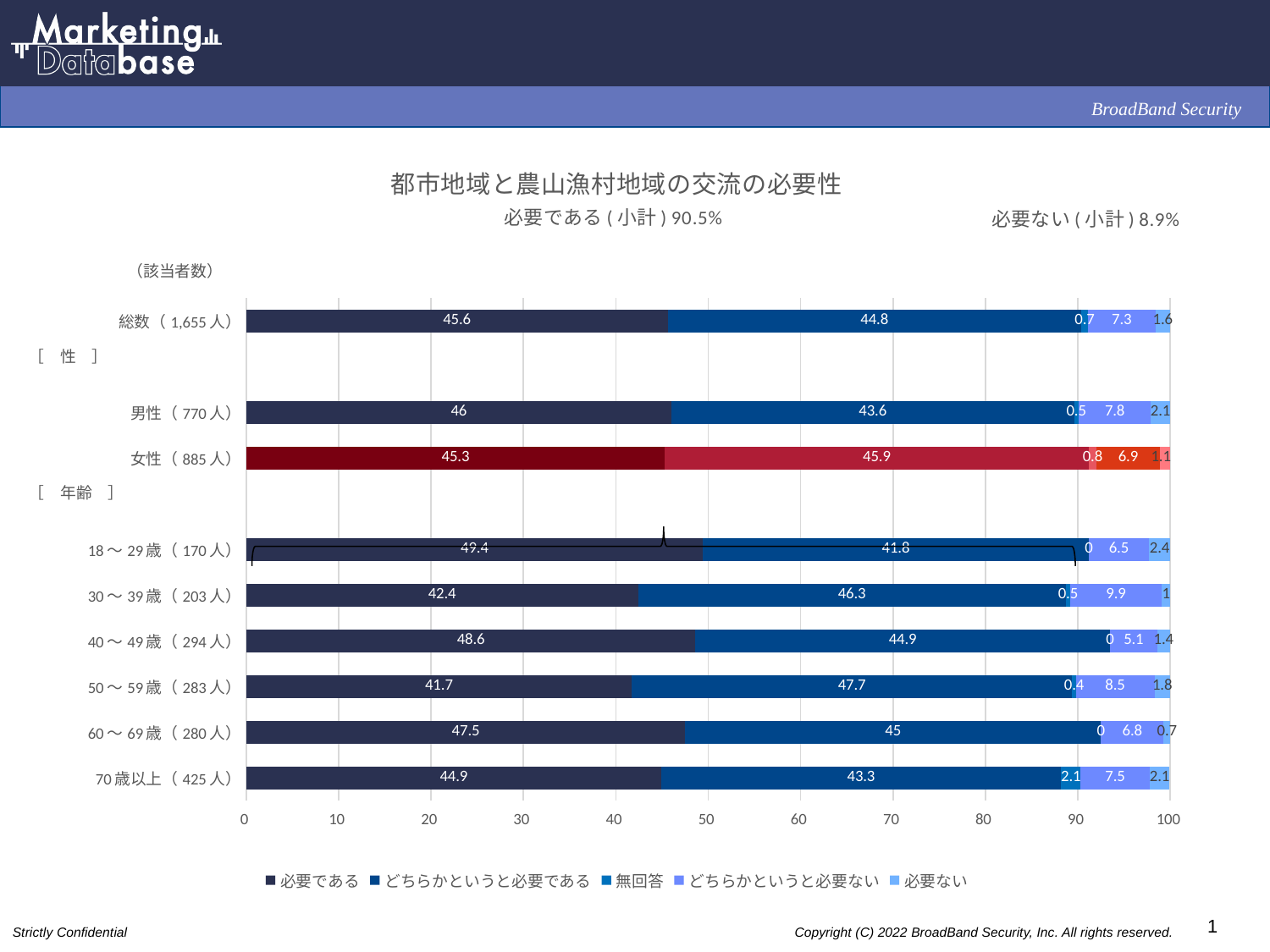

### Chart: 都市地域と農山漁村地域の交流の必要性

| Category | 必要である | どちらかというと必要である | 無回答 | どちらかというと必要ない | 必要ない |
|---|---|---|---|---|---|
| 総数（1,655人） | 45.6 | 44.8 | 0.7 | 7.3 | 1.6 |
|  | None | None | None | None | None |
| 男性（770人） | 46.0 | 43.6 | 0.5 | 7.8 | 2.1 |
| 女性（885人） | 45.3 | 45.9 | 0.8 | 6.9 | 1.1 |
|  | None | None | None | None | None |
| 18～29歳（170人） | 49.4 | 41.8 | 0.0 | 6.5 | 2.4 |
| 30～39歳（203人） | 42.4 | 46.3 | 0.5 | 9.9 | 1.0 |
| 40～49歳（294人） | 48.6 | 44.9 | 0.0 | 5.1 | 1.4 |
| 50～59歳（283人） | 41.7 | 47.7 | 0.4 | 8.5 | 1.8 |
| 60～69歳（280人） | 47.5 | 45.0 | 0.0 | 6.8 | 0.7 |
| 70歳以上（425人） | 44.9 | 43.3 | 2.1 | 7.5 | 2.1 |